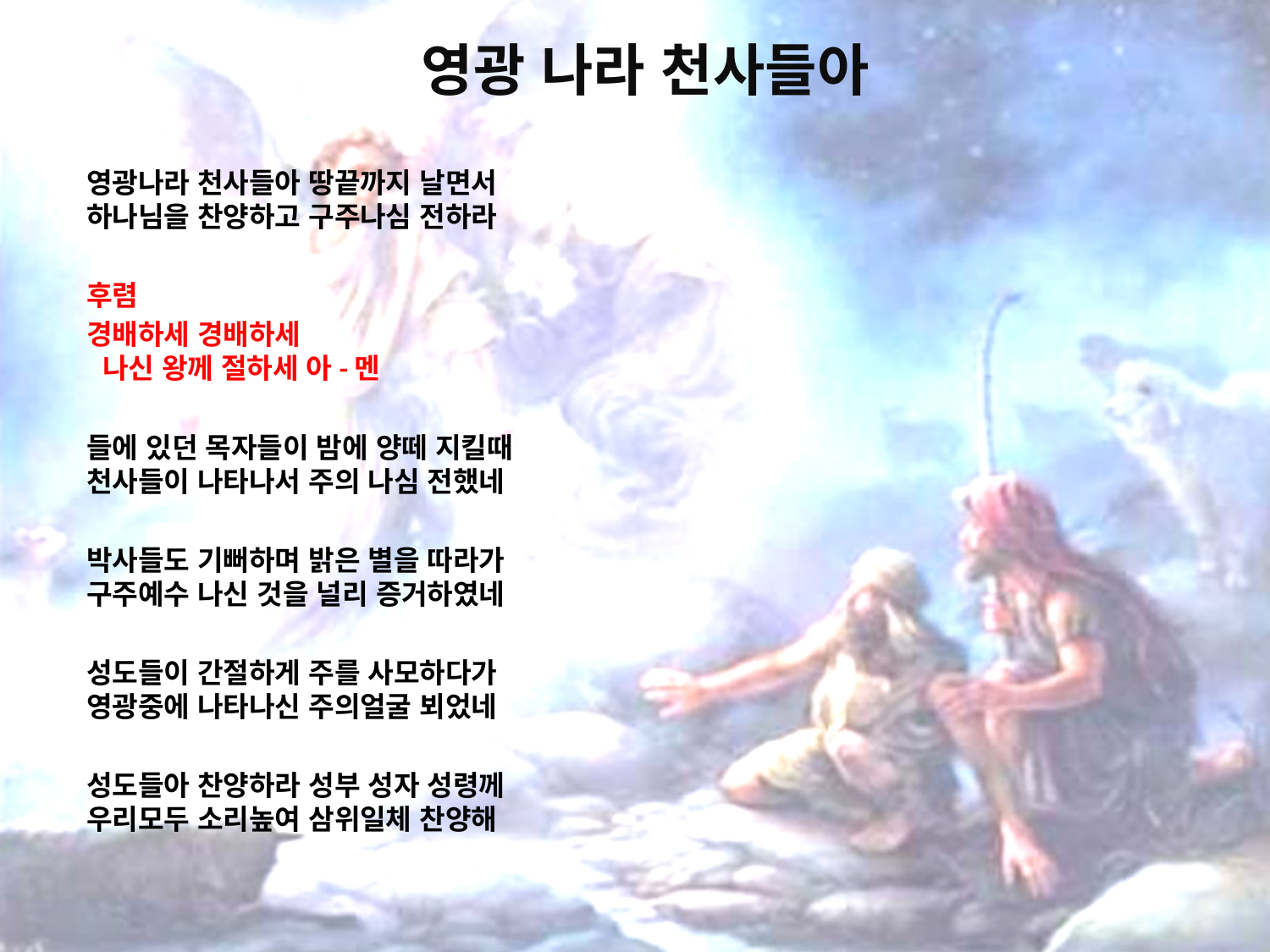

# 영광 나라 천사들아
영광나라 천사들아 땅끝까지 날면서  하나님을 찬양하고 구주나심 전하라

후렴
경배하세 경배하세                                   나신 왕께 절하세 아-멘

들에 있던 목자들이 밤에 양떼 지킬때  천사들이 나타나서 주의 나심 전했네

박사들도 기뻐하며 밝은 별을 따라가 구주예수 나신 것을 널리 증거하였네

성도들이 간절하게 주를 사모하다가    영광중에 나타나신 주의얼굴 뵈었네

성도들아 찬양하라 성부 성자 성령께    우리모두 소리높여 삼위일체 찬양해